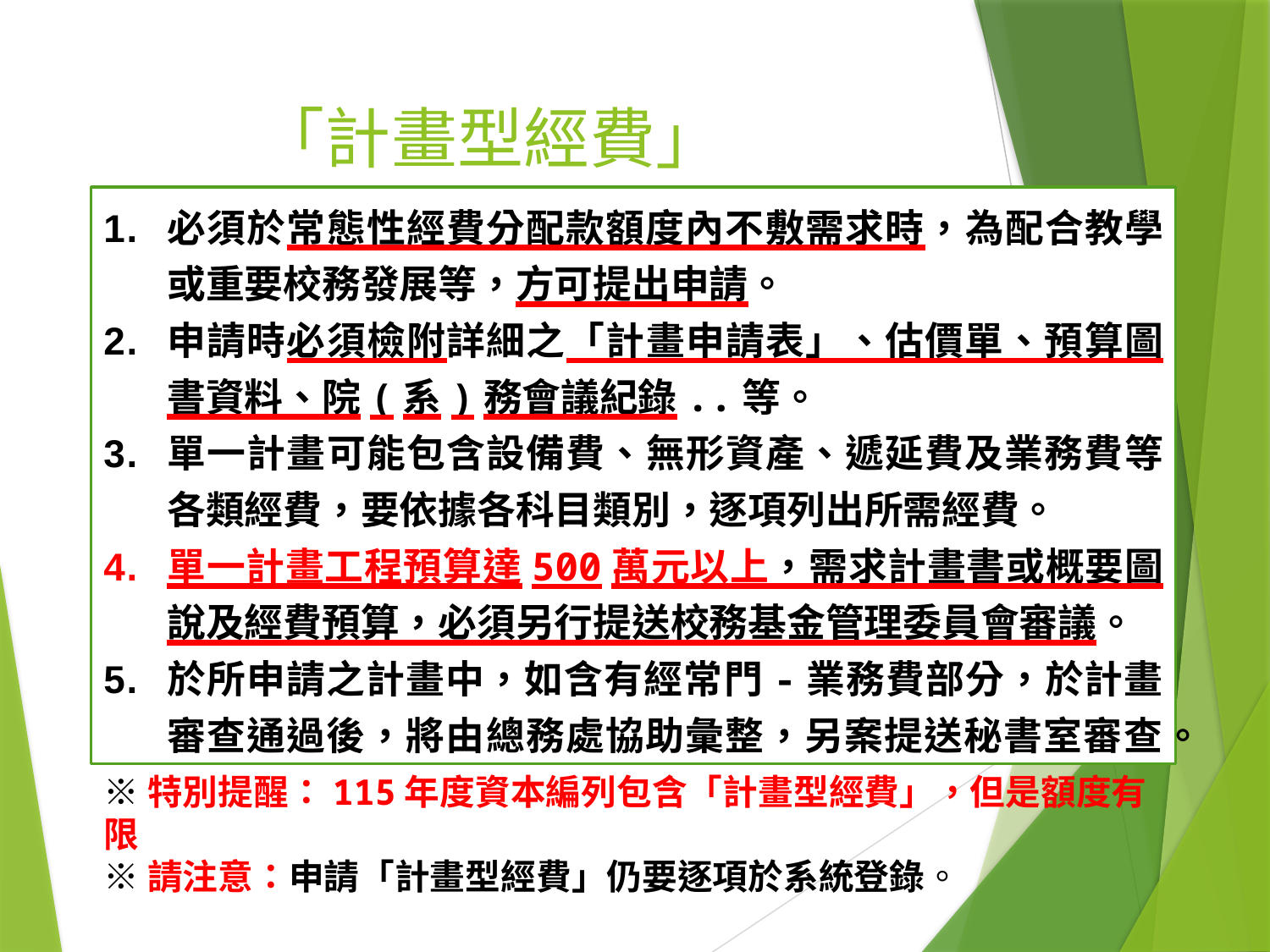

# 「計畫型經費」
必須於常態性經費分配款額度內不敷需求時，為配合教學或重要校務發展等，方可提出申請。
申請時必須檢附詳細之「計畫申請表」、估價單、預算圖書資料、院(系)務會議紀錄..等。
單一計畫可能包含設備費、無形資產、遞延費及業務費等各類經費，要依據各科目類別，逐項列出所需經費。
單一計畫工程預算達500萬元以上，需求計畫書或概要圖說及經費預算，必須另行提送校務基金管理委員會審議。
於所申請之計畫中，如含有經常門-業務費部分，於計畫審查通過後，將由總務處協助彙整，另案提送秘書室審查。
※特別提醒：115年度資本編列包含「計畫型經費」，但是額度有限
※請注意：申請「計畫型經費」仍要逐項於系統登錄。